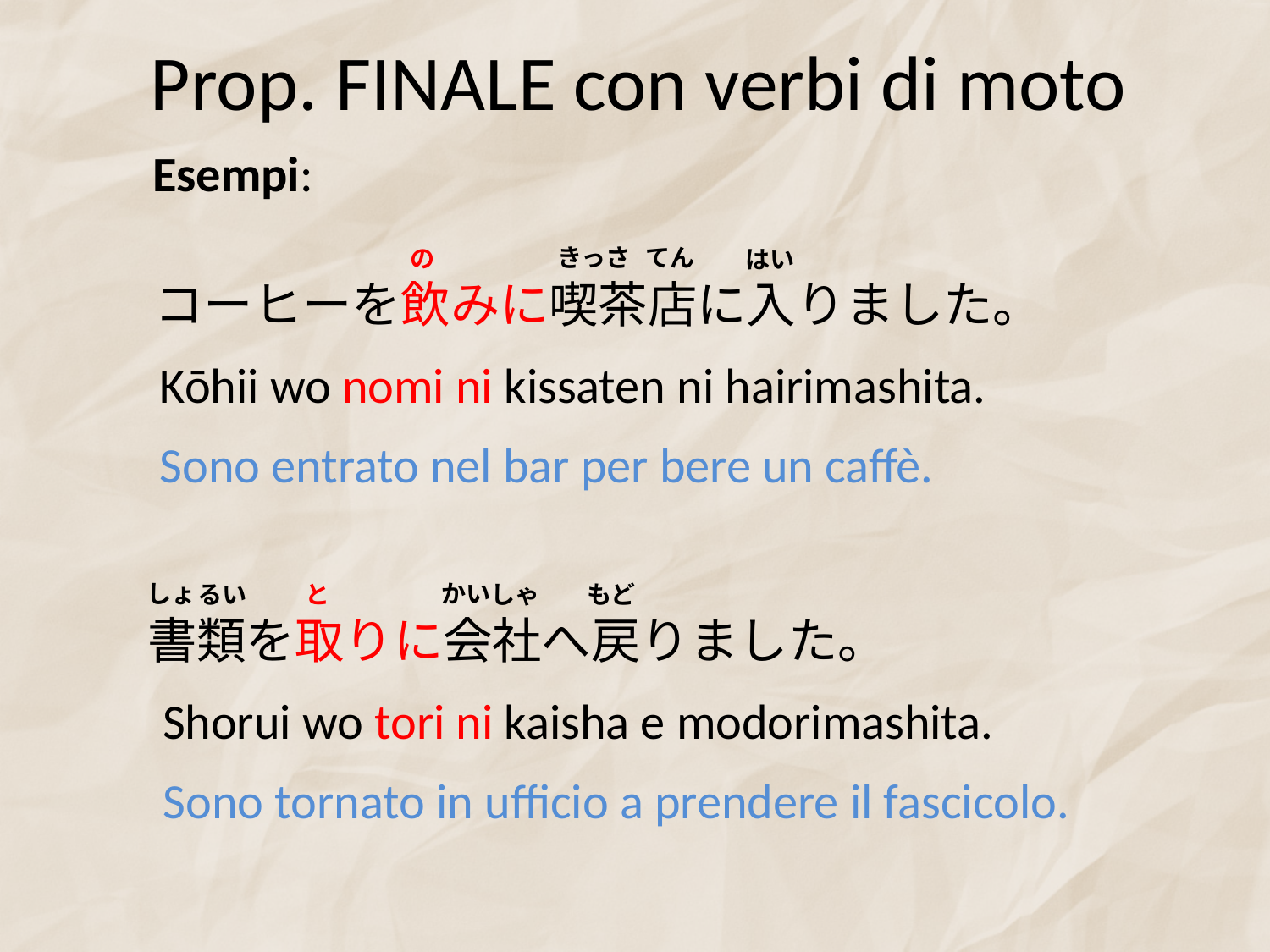

# Prop. FINALE con verbi di moto
Esempi:
きっさ
てん
の
はい
コーヒーを飲みに喫茶店に入りました。
Kōhii wo nomi ni kissaten ni hairimashita.
Sono entrato nel bar per bere un caffè.
かい
しょ
るい
と
しゃ
もど
書類を取りに会社へ戻りました。
Shorui wo tori ni kaisha e modorimashita.
Sono tornato in ufficio a prendere il fascicolo.